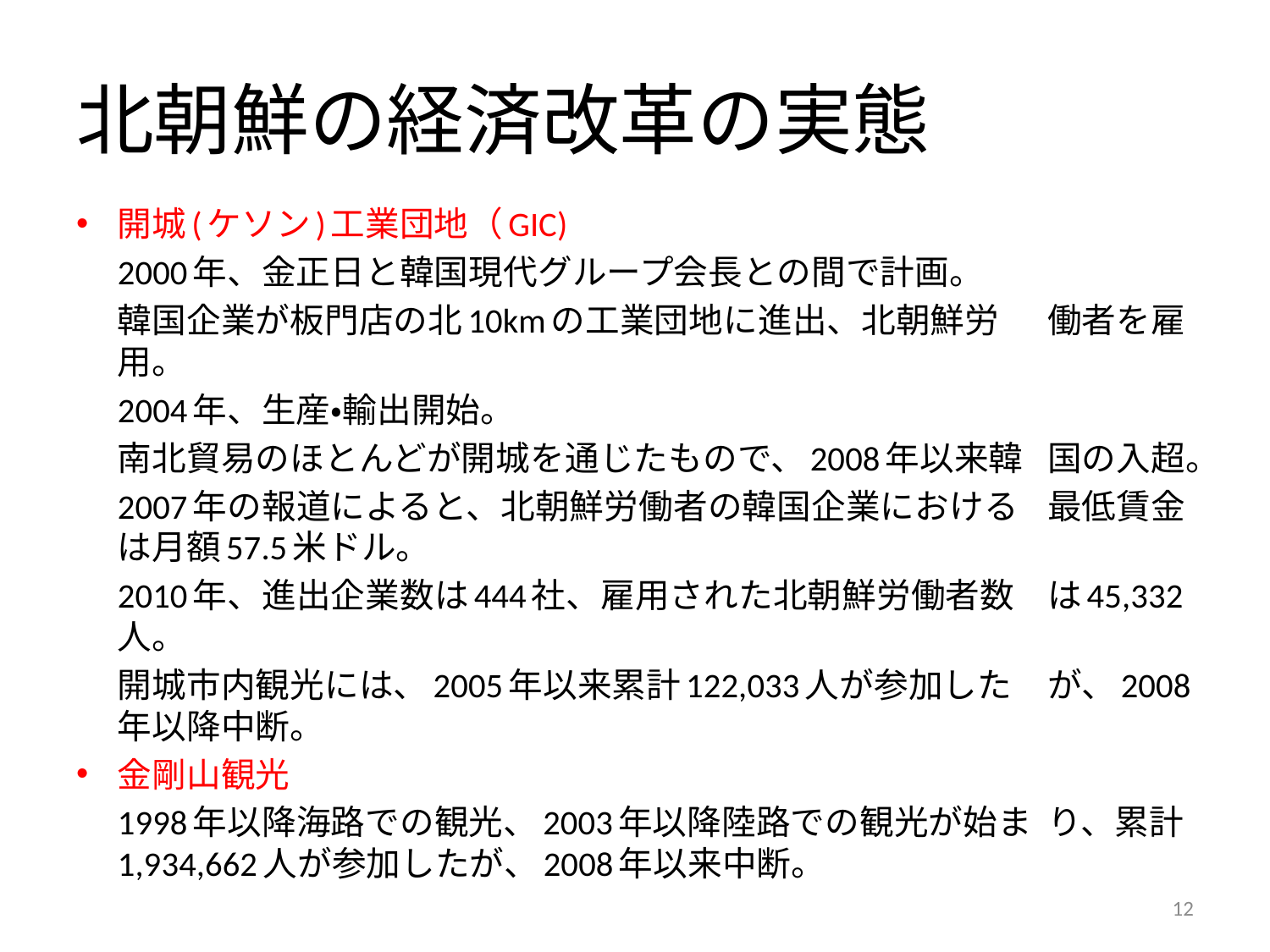

# 北朝鮮の経済改革の実態
開城(ケソン)工業団地（GIC)
		2000年、金正日と韓国現代グループ会長との間で計画。
		韓国企業が板門店の北10kmの工業団地に進出、北朝鮮労	働者を雇用。
		2004年、生産・輸出開始。
		南北貿易のほとんどが開城を通じたもので、2008年以来韓	国の入超。
		2007年の報道によると、北朝鮮労働者の韓国企業における	最低賃金は月額57.5米ドル。
		2010年、進出企業数は444社、雇用された北朝鮮労働者数	は45,332人。
		開城市内観光には、2005年以来累計122,033人が参加した	が、2008年以降中断。
金剛山観光
		1998年以降海路での観光、2003年以降陸路での観光が始ま	り、累計1,934,662人が参加したが、2008年以来中断。

12